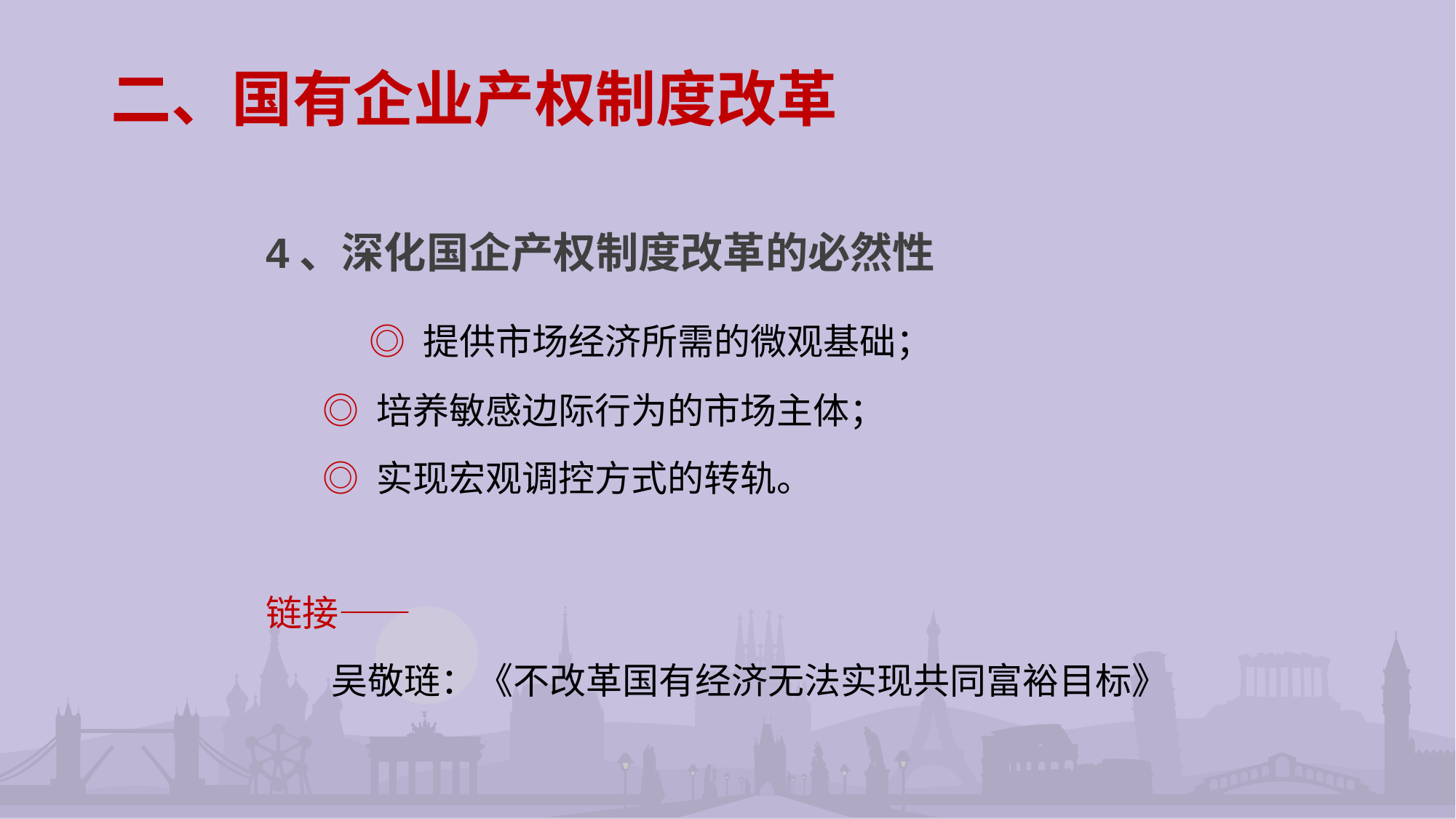

# 二、国有企业产权制度改革
4、深化国企产权制度改革的必然性
           ◎ 提供市场经济所需的微观基础；
       ◎ 培养敏感边际行为的市场主体；
       ◎ 实现宏观调控方式的转轨。

链接——
       吴敬琏：《不改革国有经济无法实现共同富裕目标》